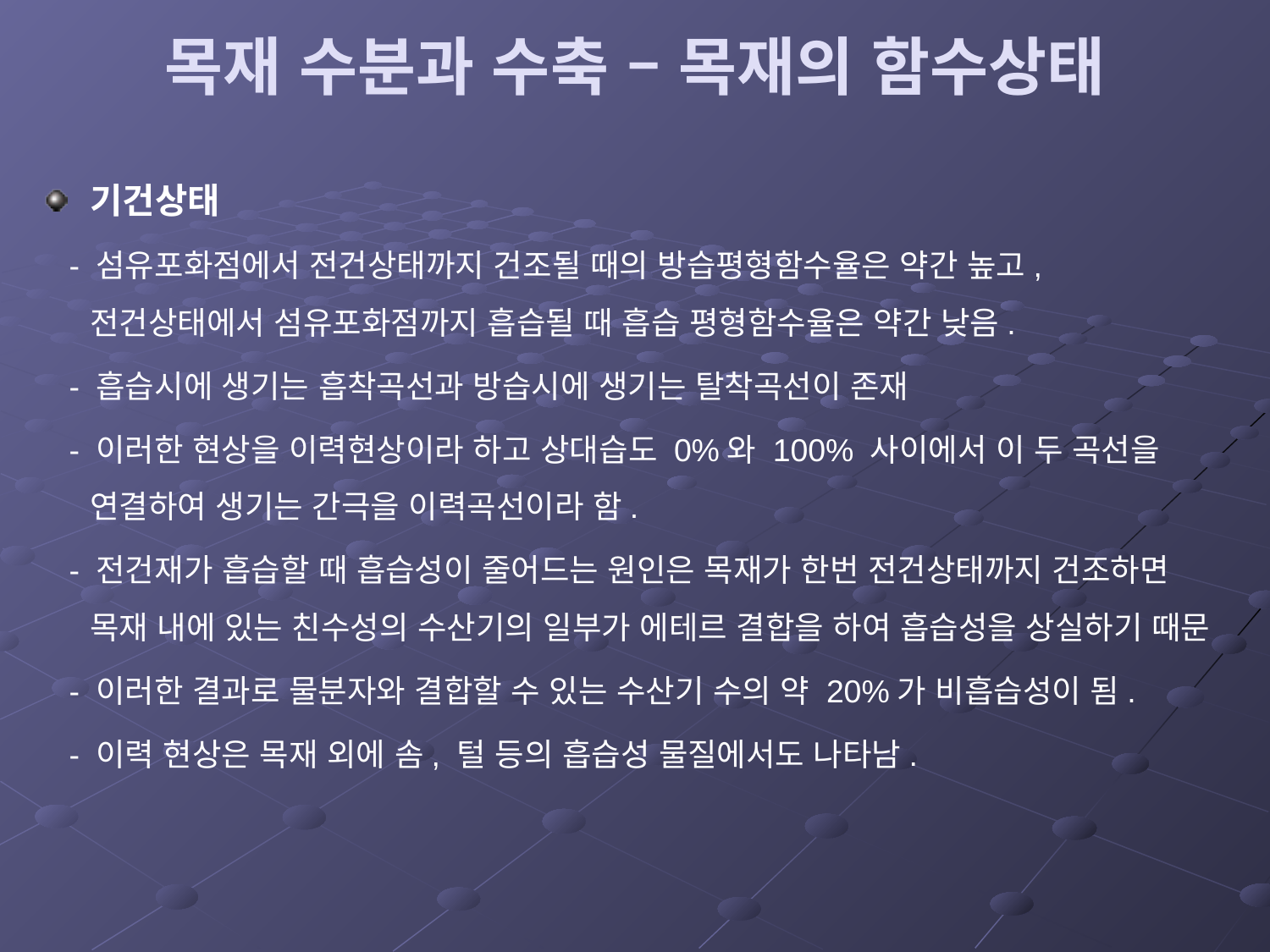

# 목재 수분과 수축 – 목재의 함수상태
기건상태
   - 섬유포화점에서 전건상태까지 건조될 때의 방습평형함수율은 약간 높고, 전건상태에서 섬유포화점까지 흡습될 때 흡습 평형함수율은 약간 낮음.
   - 흡습시에 생기는 흡착곡선과 방습시에 생기는 탈착곡선이 존재
   - 이러한 현상을 이력현상이라 하고 상대습도 0%와 100% 사이에서 이 두 곡선을 연결하여 생기는 간극을 이력곡선이라 함.
   - 전건재가 흡습할 때 흡습성이 줄어드는 원인은 목재가 한번 전건상태까지 건조하면 목재 내에 있는 친수성의 수산기의 일부가 에테르 결합을 하여 흡습성을 상실하기 때문
   - 이러한 결과로 물분자와 결합할 수 있는 수산기 수의 약 20%가 비흡습성이 됨.
   - 이력 현상은 목재 외에 솜, 털 등의 흡습성 물질에서도 나타남.